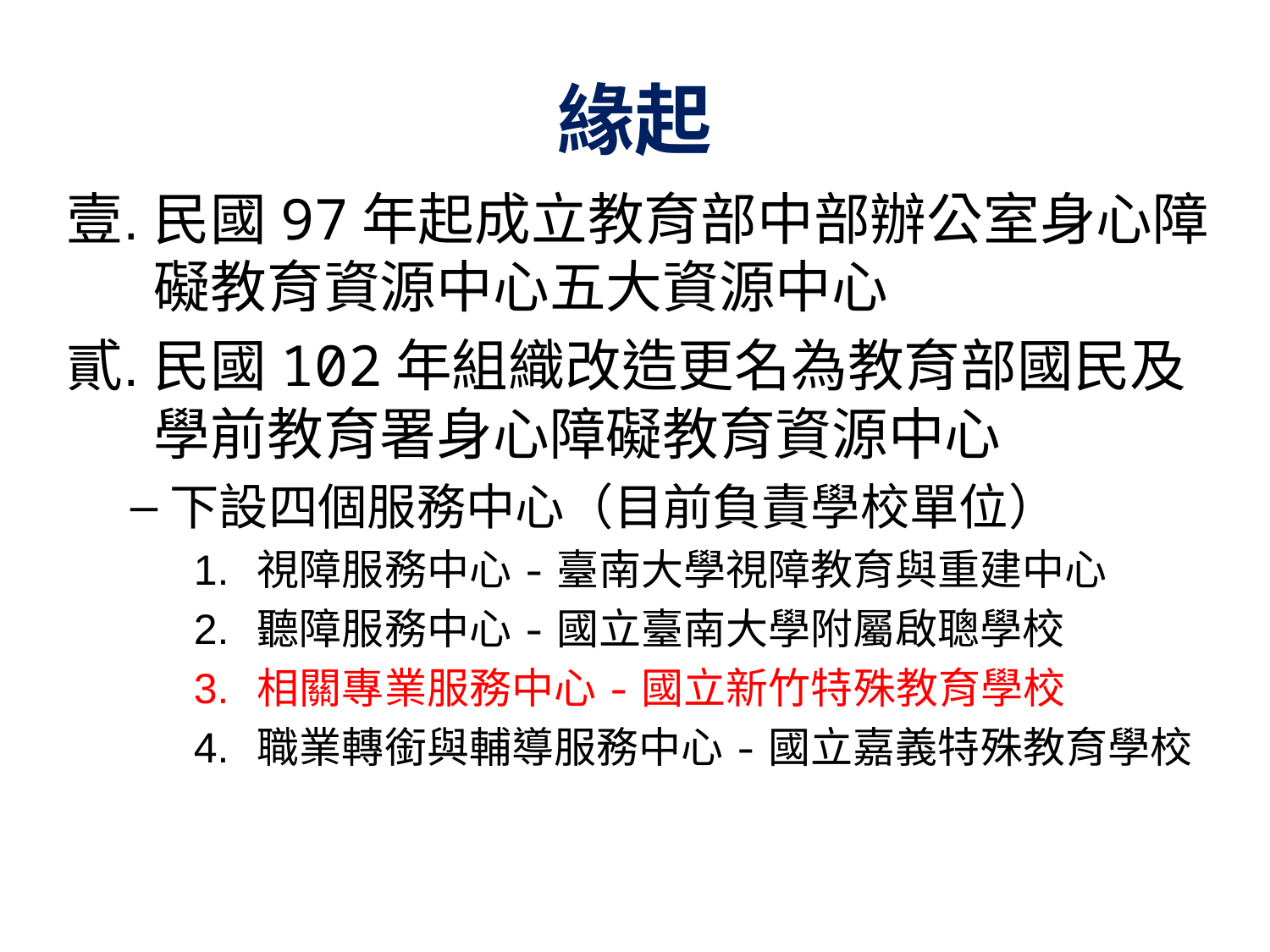

# 緣起
民國97年起成立教育部中部辦公室身心障礙教育資源中心五大資源中心
民國102年組織改造更名為教育部國民及學前教育署身心障礙教育資源中心
下設四個服務中心（目前負責學校單位）
視障服務中心-臺南大學視障教育與重建中心
聽障服務中心-國立臺南大學附屬啟聰學校
相關專業服務中心-國立新竹特殊教育學校
職業轉銜與輔導服務中心-國立嘉義特殊教育學校